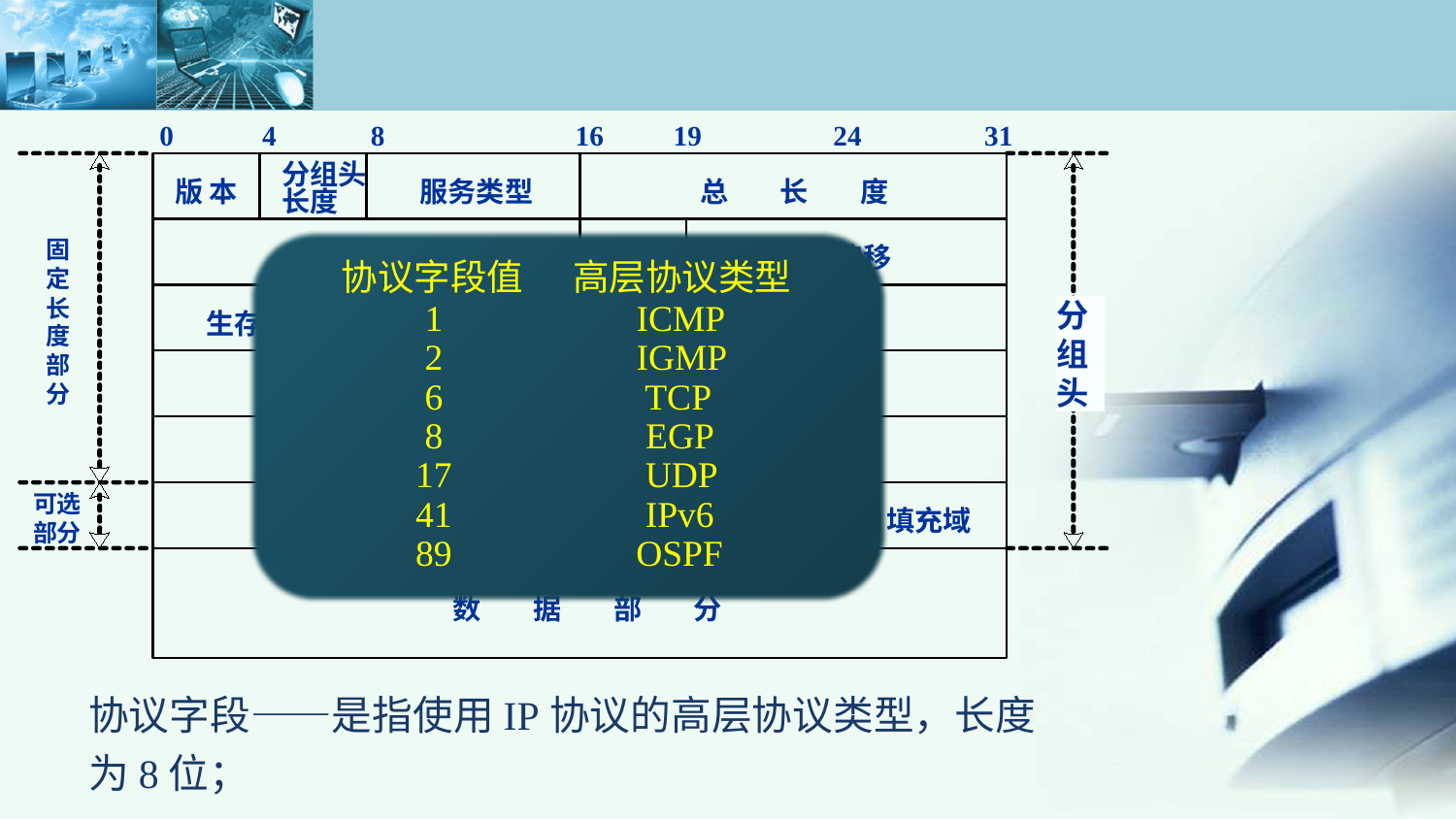

0
4
8
16
19
24
31

分组头

版
本
服务类型
总
长
度
长度

固
标
识
标
志
片偏移
定

长
分组头
生存时间
协
议
头部校验和
度
部

IP
源
地址

分

IP
目的
地址

可选

选
项
填充域
部分

数
据
部
分
    协议字段值      高层协议类型
              1                     ICMP
              2                     IGMP
              6                      TCP
              8                      EGP
             17                     UDP
             41                     IPv6
             89                    OSPF

协议字段——是指使用IP协议的高层协议类型，长度为8位；